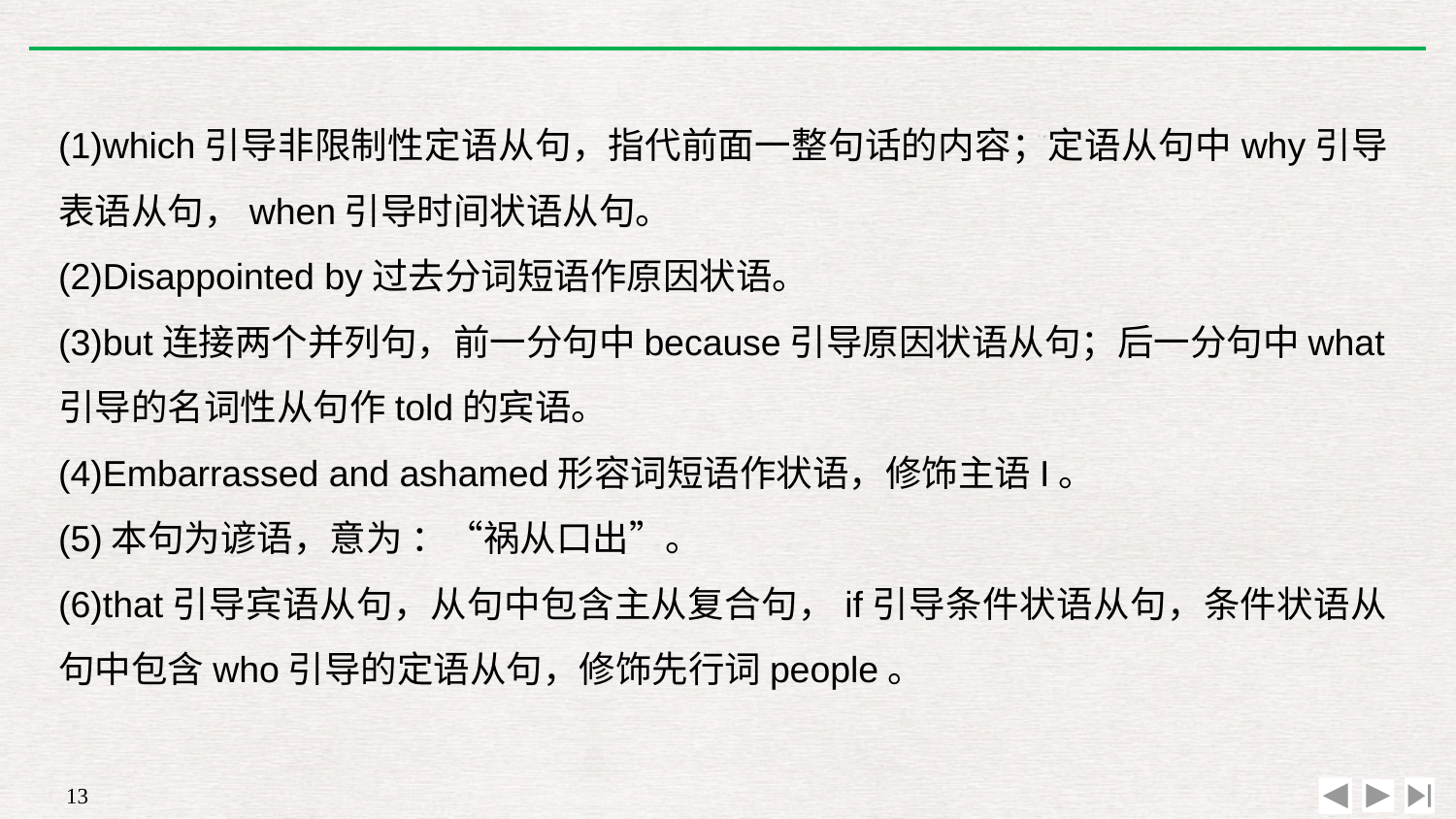

(1)which引导非限制性定语从句，指代前面一整句话的内容；定语从句中why引导表语从句，when引导时间状语从句。
(2)Disappointed by过去分词短语作原因状语。
(3)but连接两个并列句，前一分句中because引导原因状语从句；后一分句中what引导的名词性从句作told的宾语。
(4)Embarrassed and ashamed形容词短语作状语，修饰主语I。
(5)本句为谚语，意为 ：“祸从口出”。
(6)that引导宾语从句，从句中包含主从复合句，if引导条件状语从句，条件状语从句中包含who引导的定语从句，修饰先行词people。